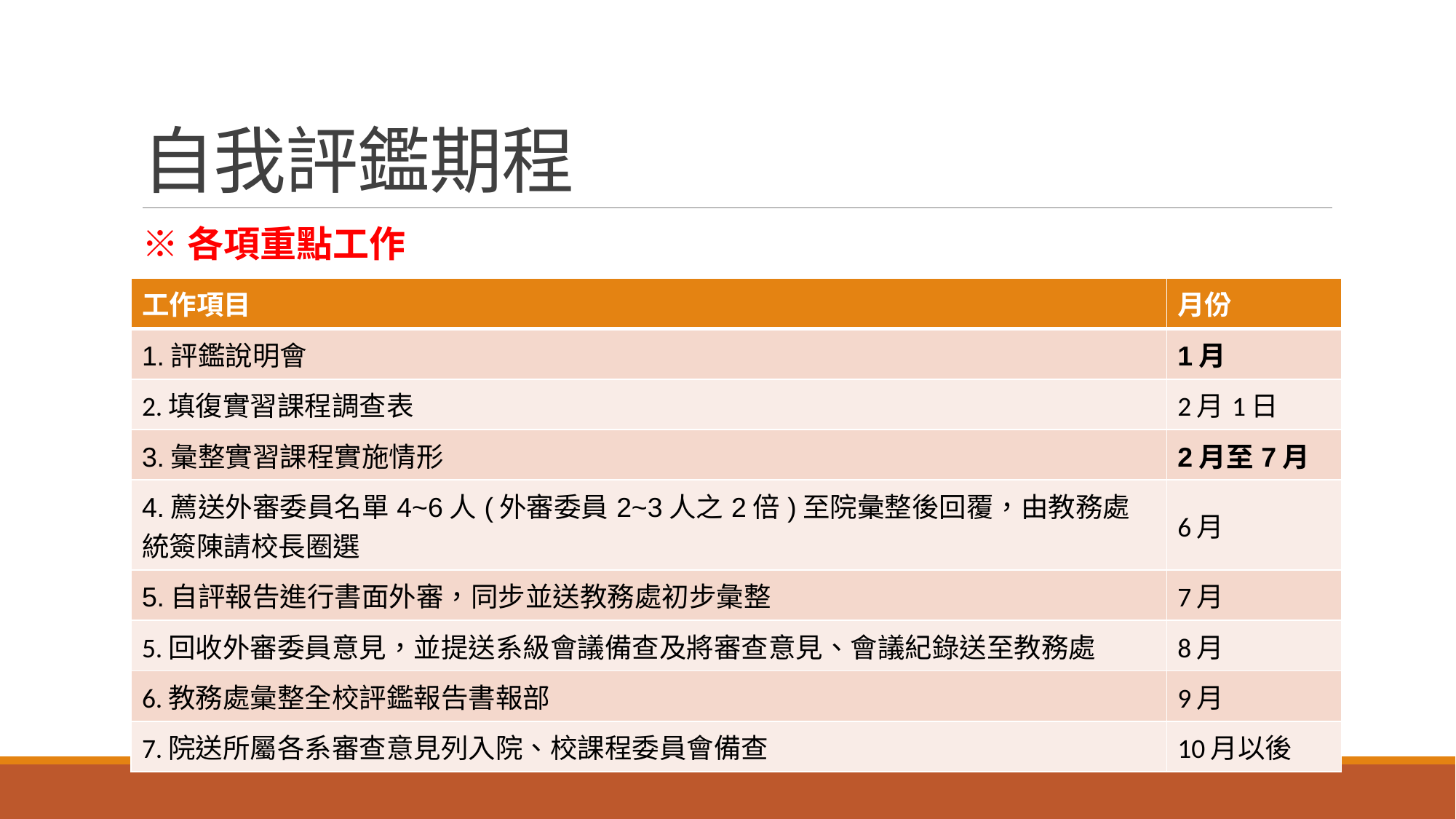

# 自我評鑑期程
※各項重點工作
| 工作項目 | 月份 |
| --- | --- |
| 1.評鑑說明會 | 1月 |
| 2.填復實習課程調查表 | 2月1日 |
| 3.彙整實習課程實施情形 | 2月至7月 |
| 4.薦送外審委員名單4~6人(外審委員2~3人之2倍)至院彙整後回覆，由教務處統簽陳請校長圈選 | 6月 |
| 5.自評報告進行書面外審，同步並送教務處初步彙整 | 7月 |
| 5.回收外審委員意見，並提送系級會議備查及將審查意見、會議紀錄送至教務處 | 8月 |
| 6.教務處彙整全校評鑑報告書報部 | 9月 |
| 7.院送所屬各系審查意見列入院、校課程委員會備查 | 10月以後 |